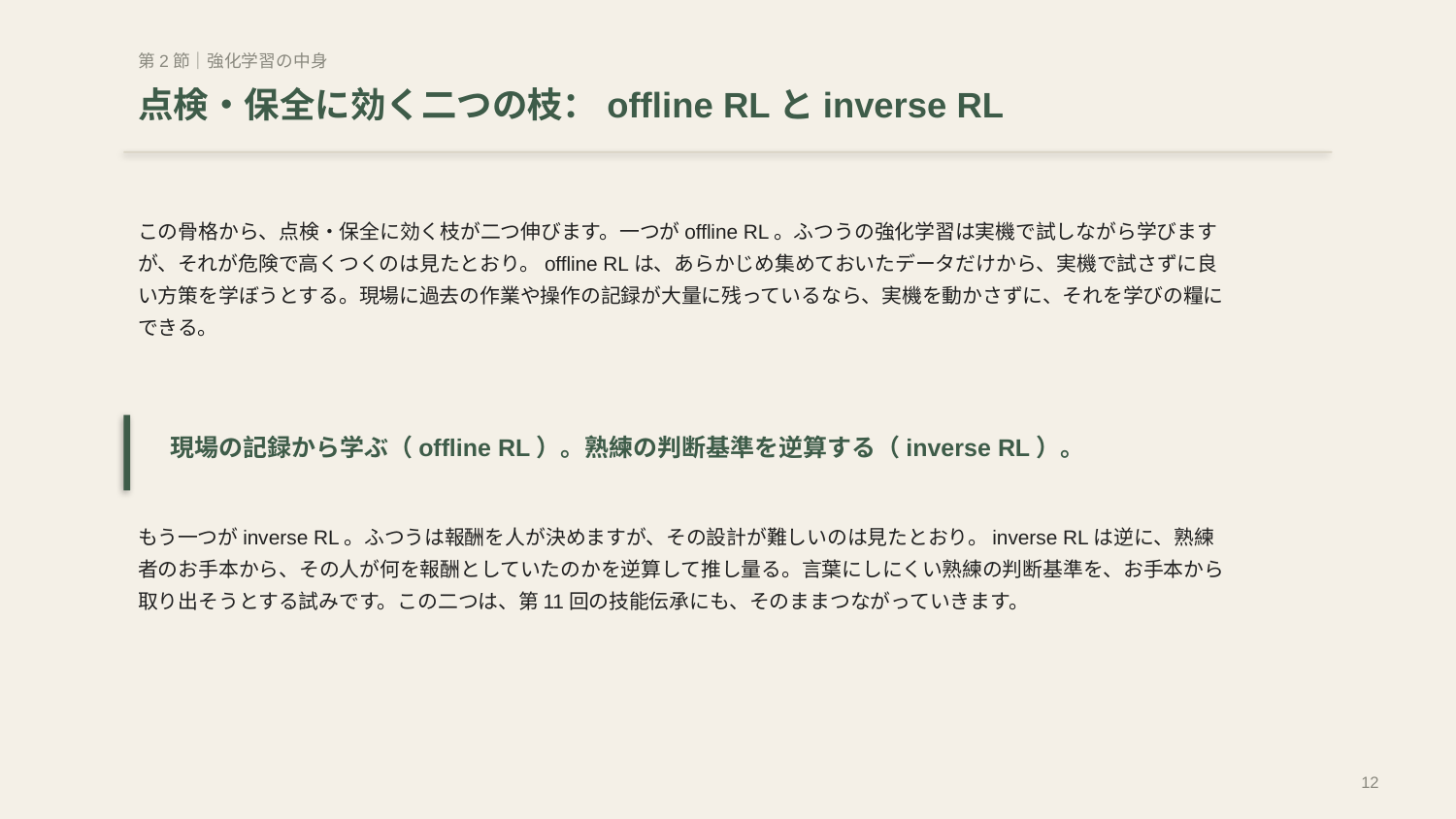

第2節｜強化学習の中身
点検・保全に効く二つの枝：offline RLとinverse RL

この骨格から、点検・保全に効く枝が二つ伸びます。一つがoffline RL。ふつうの強化学習は実機で試しながら学びますが、それが危険で高くつくのは見たとおり。offline RLは、あらかじめ集めておいたデータだけから、実機で試さずに良い方策を学ぼうとする。現場に過去の作業や操作の記録が大量に残っているなら、実機を動かさずに、それを学びの糧にできる。

現場の記録から学ぶ（offline RL）。熟練の判断基準を逆算する（inverse RL）。
もう一つがinverse RL。ふつうは報酬を人が決めますが、その設計が難しいのは見たとおり。inverse RLは逆に、熟練者のお手本から、その人が何を報酬としていたのかを逆算して推し量る。言葉にしにくい熟練の判断基準を、お手本から取り出そうとする試みです。この二つは、第11回の技能伝承にも、そのままつながっていきます。
12